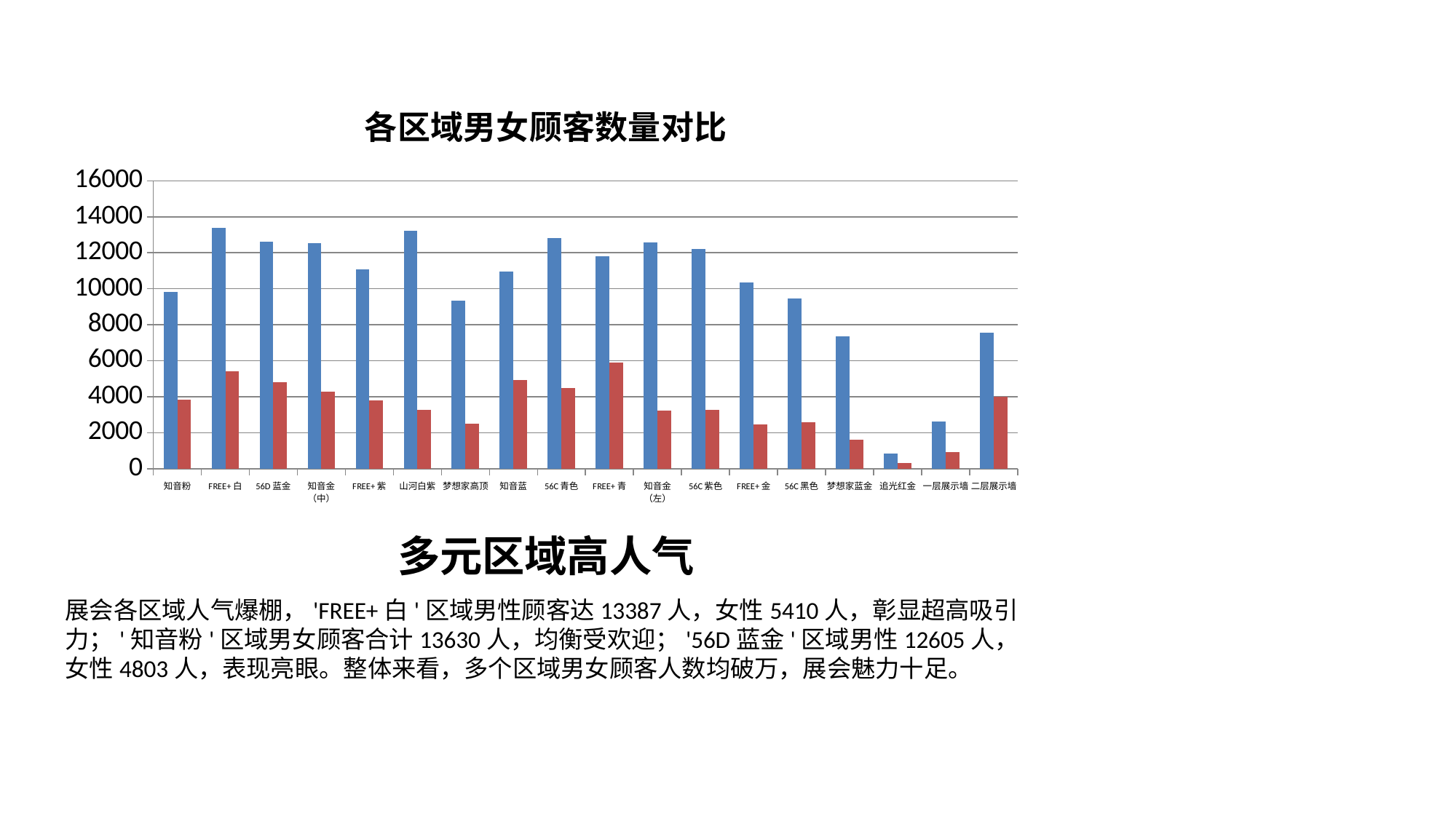

### Chart: 各区域男女顾客数量对比

| Category | 男性顾客 | 女性顾客 |
|---|---|---|
| 知音粉 | 9815.0 | 3815.0 |
| FREE+白 | 13387.0 | 5410.0 |
| 56D蓝金 | 12605.0 | 4803.0 |
| 知音金（中） | 12541.0 | 4299.0 |
| FREE+紫 | 11086.0 | 3795.0 |
| 山河白紫 | 13209.0 | 3267.0 |
| 梦想家高顶 | 9319.0 | 2483.0 |
| 知音蓝 | 10940.0 | 4939.0 |
| 56C青色 | 12839.0 | 4500.0 |
| FREE+青 | 11825.0 | 5902.0 |
| 知音金（左） | 12583.0 | 3242.0 |
| 56C紫色 | 12199.0 | 3279.0 |
| FREE+金 | 10349.0 | 2463.0 |
| 56C黑色 | 9447.0 | 2595.0 |
| 梦想家蓝金 | 7342.0 | 1604.0 |
| 追光红金 | 858.0 | 292.0 |
| 一层展示墙 | 2631.0 | 904.0 |
| 二层展示墙 | 7556.0 | 4014.0 |
多元区域高人气
展会各区域人气爆棚，'FREE+白'区域男性顾客达13387人，女性5410人，彰显超高吸引力；'知音粉'区域男女顾客合计13630人，均衡受欢迎；'56D蓝金'区域男性12605人，女性4803人，表现亮眼。整体来看，多个区域男女顾客人数均破万，展会魅力十足。